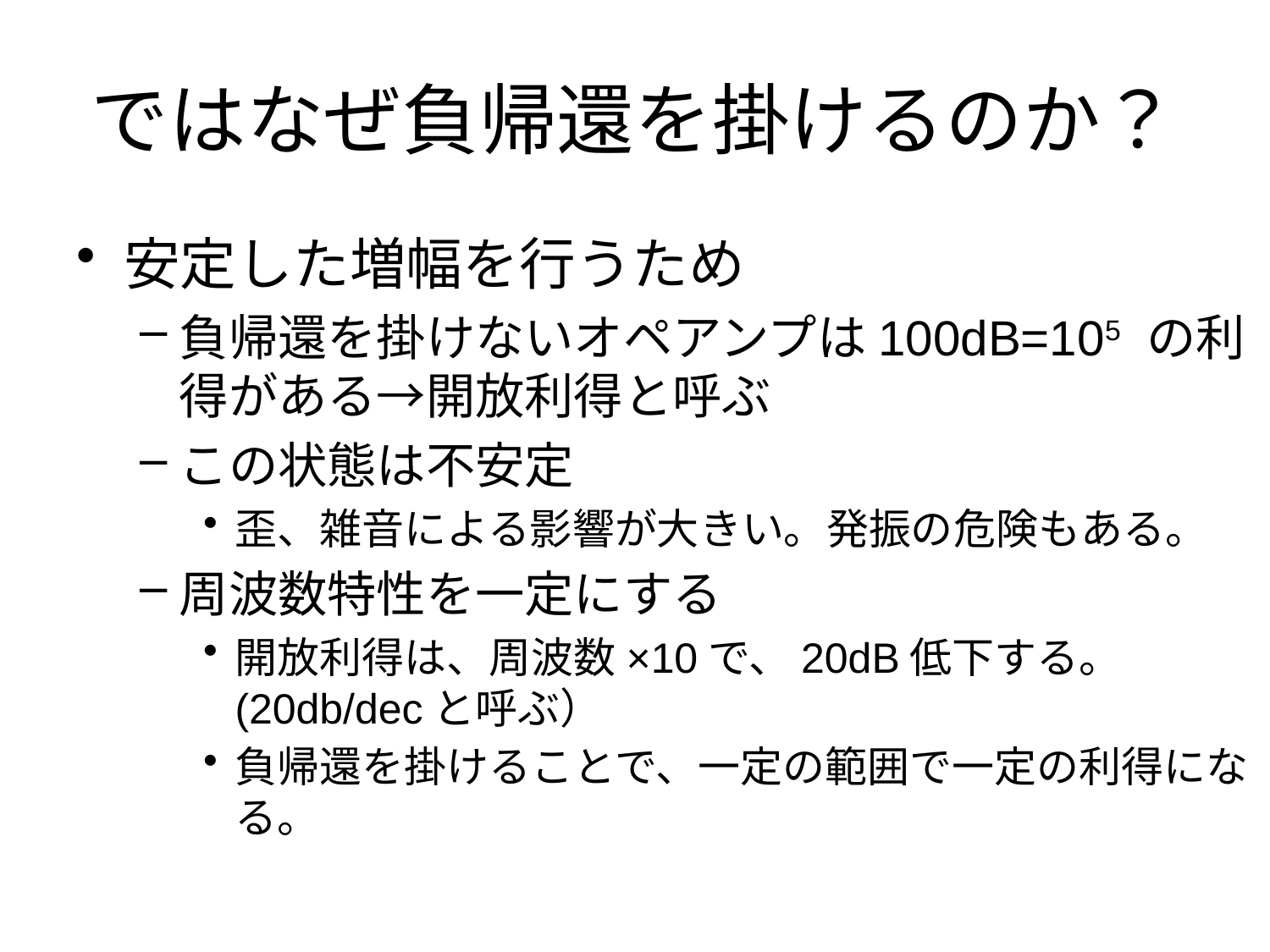

# ではなぜ負帰還を掛けるのか？
安定した増幅を行うため
負帰還を掛けないオペアンプは100dB=105 の利得がある→開放利得と呼ぶ
この状態は不安定
歪、雑音による影響が大きい。発振の危険もある。
周波数特性を一定にする
開放利得は、周波数×10で、20dB低下する。(20db/decと呼ぶ）
負帰還を掛けることで、一定の範囲で一定の利得になる。